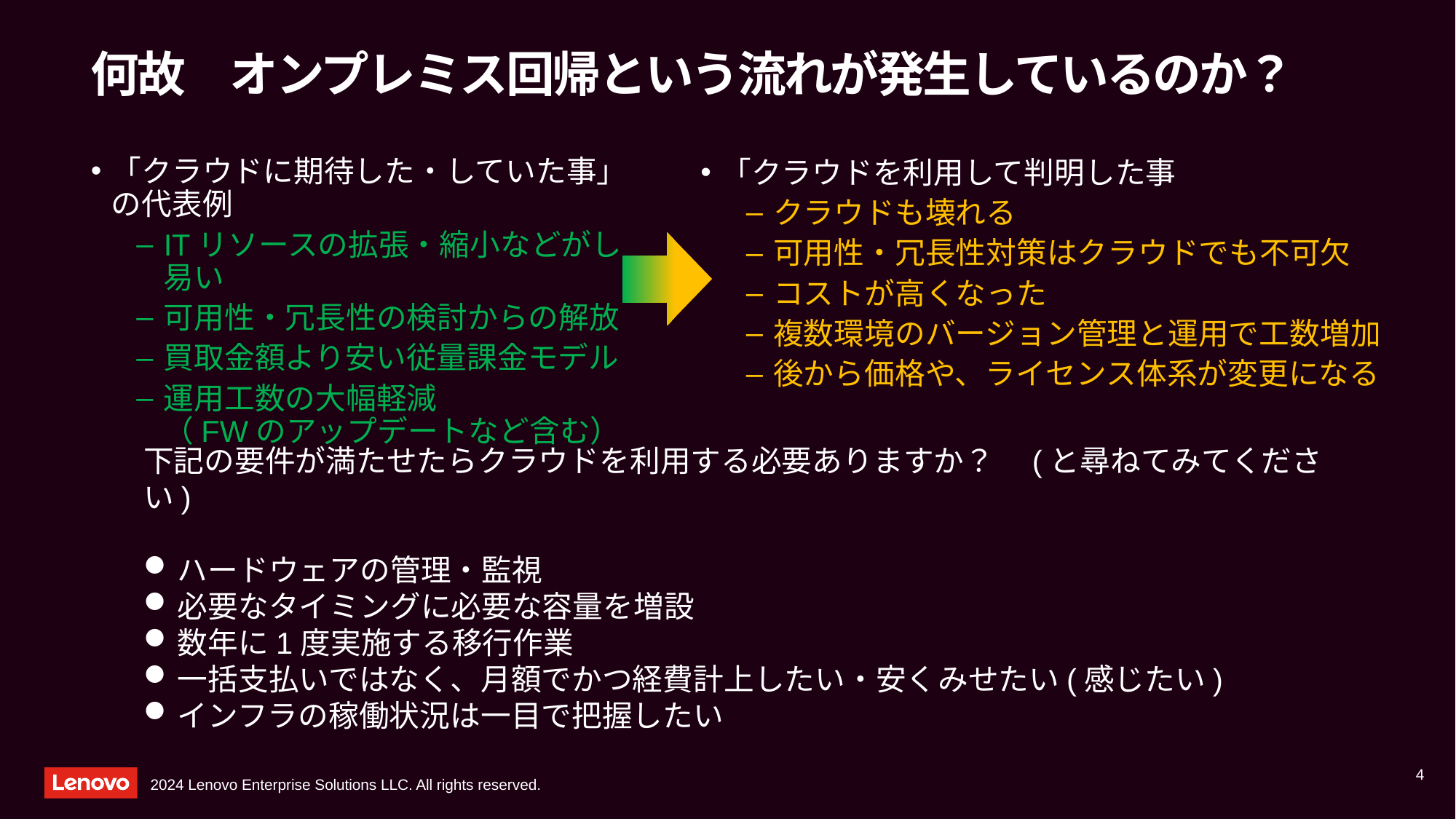

# 何故　オンプレミス回帰という流れが発生しているのか？
「クラウドに期待した・していた事」の代表例
ITリソースの拡張・縮小などがし易い
可用性・冗長性の検討からの解放
買取金額より安い従量課金モデル
運用工数の大幅軽減
（FWのアップデートなど含む）

「クラウドを利用して判明した事
クラウドも壊れる
可用性・冗長性対策はクラウドでも不可欠
コストが高くなった
複数環境のバージョン管理と運用で工数増加
後から価格や、ライセンス体系が変更になる

下記の要件が満たせたらクラウドを利用する必要ありますか？　(と尋ねてみてください)
ハードウェアの管理・監視
必要なタイミングに必要な容量を増設
数年に1度実施する移行作業
一括支払いではなく、月額でかつ経費計上したい・安くみせたい(感じたい)
インフラの稼働状況は一目で把握したい

4